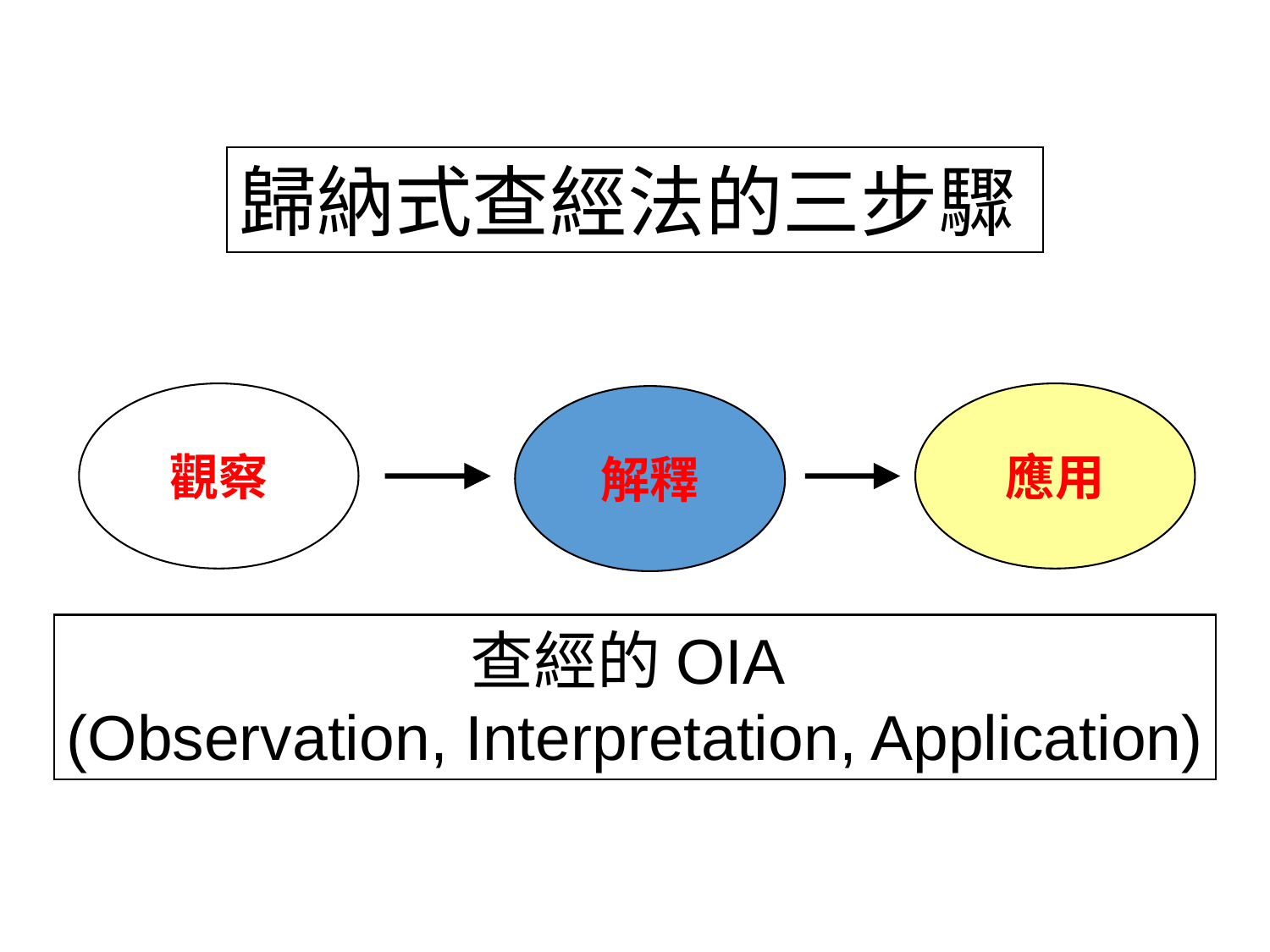

歸納式查經法的三步驟
觀察
應用
解釋

查經的OIA
(Observation, Interpretation, Application)